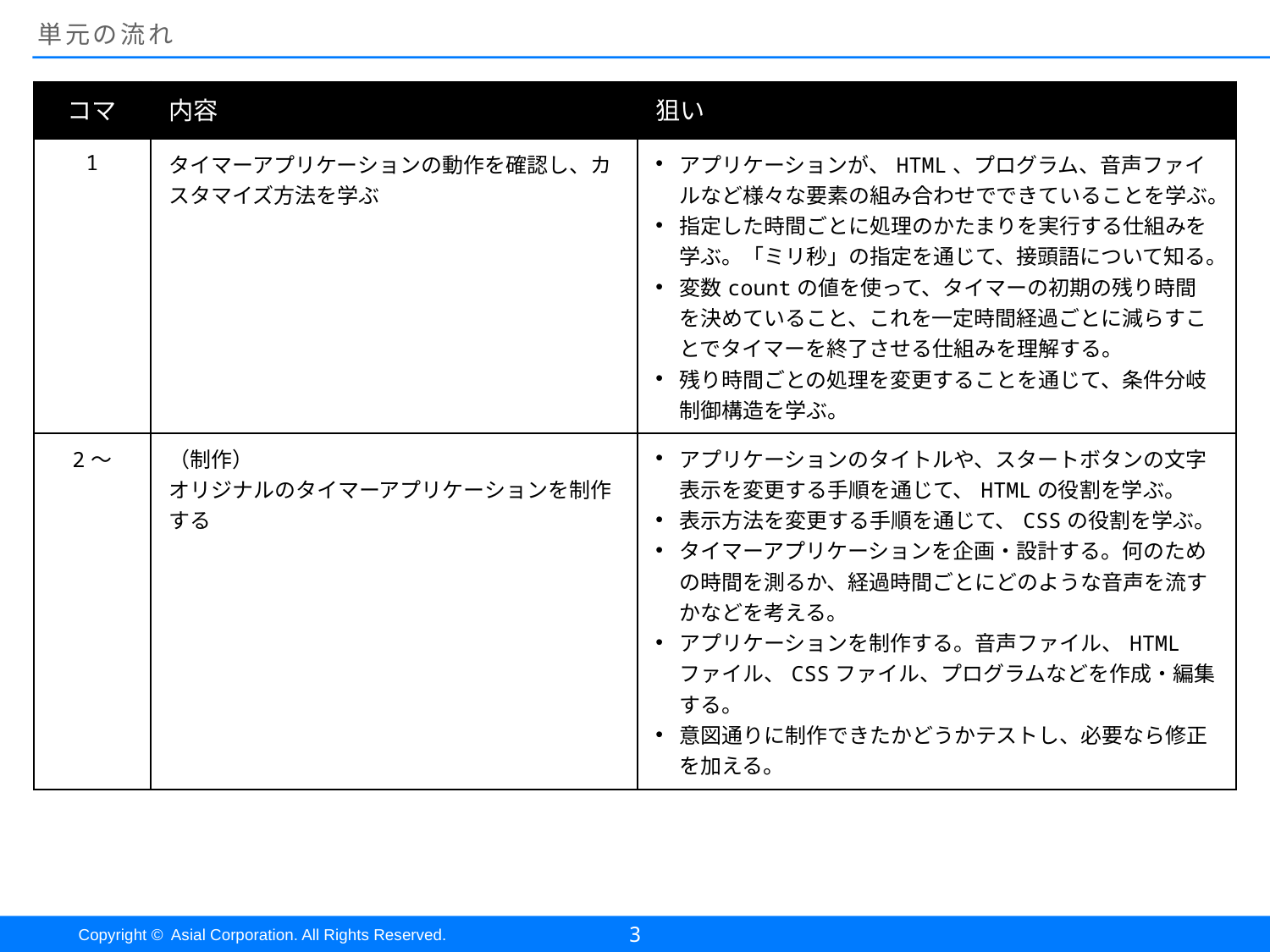

# 単元の流れ

| コマ | 内容 | 狙い |
| --- | --- | --- |
| 1 | タイマーアプリケーションの動作を確認し、カスタマイズ方法を学ぶ | アプリケーションが、HTML、プログラム、音声ファイルなど様々な要素の組み合わせでできていることを学ぶ。 指定した時間ごとに処理のかたまりを実行する仕組みを学ぶ。「ミリ秒」の指定を通じて、接頭語について知る。 変数countの値を使って、タイマーの初期の残り時間を決めていること、これを一定時間経過ごとに減らすことでタイマーを終了させる仕組みを理解する。 残り時間ごとの処理を変更することを通じて、条件分岐制御構造を学ぶ。 |
| 2〜 | （制作） オリジナルのタイマーアプリケーションを制作する | アプリケーションのタイトルや、スタートボタンの文字表示を変更する手順を通じて、HTMLの役割を学ぶ。 表示方法を変更する手順を通じて、CSSの役割を学ぶ。 タイマーアプリケーションを企画・設計する。何のための時間を測るか、経過時間ごとにどのような音声を流すかなどを考える。 アプリケーションを制作する。音声ファイル、HTMLファイル、CSSファイル、プログラムなどを作成・編集する。 意図通りに制作できたかどうかテストし、必要なら修正を加える。 |
3